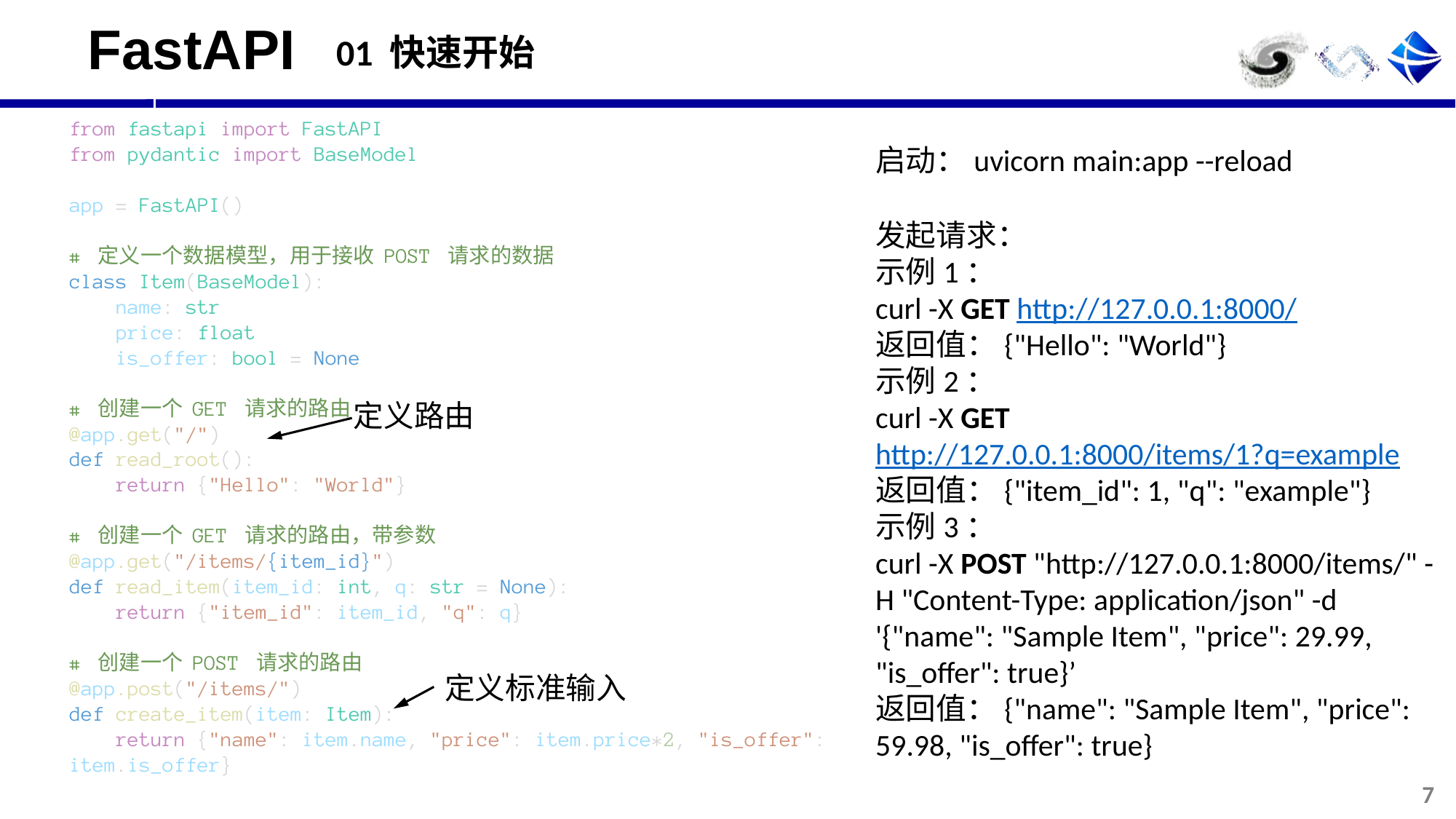

# FastAPI
01 快速开始
from fastapi import FastAPI
from pydantic import BaseModel
app = FastAPI()
# 定义一个数据模型，用于接收 POST 请求的数据
class Item(BaseModel):
    name: str
    price: float
    is_offer: bool = None
# 创建一个 GET 请求的路由
@app.get("/")
def read_root():
    return {"Hello": "World"}
# 创建一个 GET 请求的路由，带参数
@app.get("/items/{item_id}")
def read_item(item_id: int, q: str = None):
    return {"item_id": item_id, "q": q}
# 创建一个 POST 请求的路由
@app.post("/items/")
def create_item(item: Item):
    return {"name": item.name, "price": item.price*2, "is_offer": item.is_offer}
启动：uvicorn main:app --reload
发起请求：
示例1：
curl -X GET http://127.0.0.1:8000/
返回值：{"Hello": "World"}
示例2：
curl -X GET http://127.0.0.1:8000/items/1?q=example
返回值：{"item_id": 1, "q": "example"}
示例3：
curl -X POST "http://127.0.0.1:8000/items/" -H "Content-Type: application/json" -d '{"name": "Sample Item", "price": 29.99, "is_offer": true}’
返回值：{"name": "Sample Item", "price": 59.98, "is_offer": true}
定义路由
定义标准输入